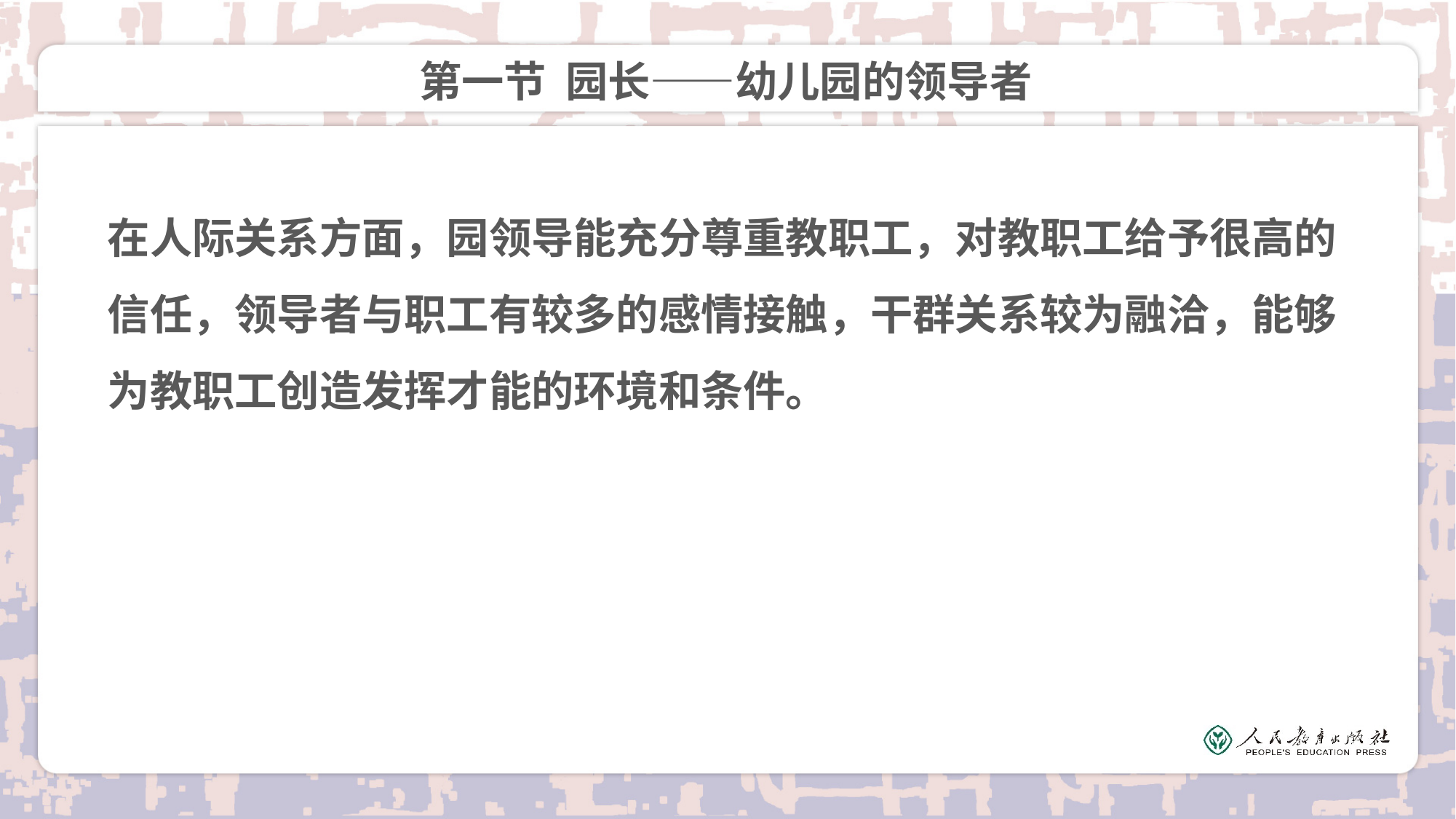

# 第一节  园长——幼儿园的领导者
在人际关系方面，园领导能充分尊重教职工，对教职工给予很高的信任，领导者与职工有较多的感情接触，干群关系较为融洽，能够为教职工创造发挥才能的环境和条件。